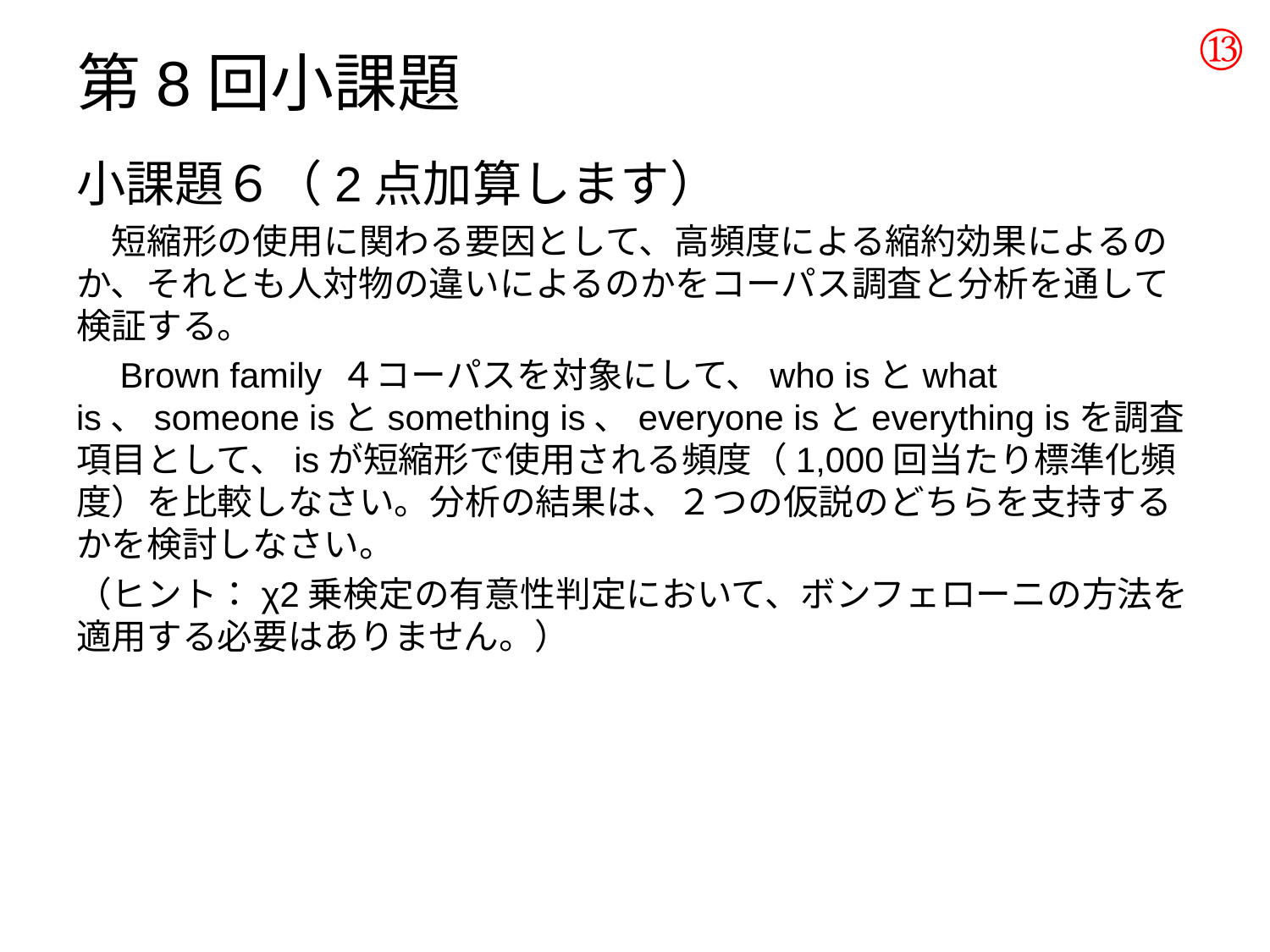

⑬
# 第8回小課題
小課題６（2点加算します）
　短縮形の使用に関わる要因として、高頻度による縮約効果によるのか、それとも人対物の違いによるのかをコーパス調査と分析を通して検証する。
　Brown family ４コーパスを対象にして、who isとwhat is、someone isとsomething is、everyone isとeverything isを調査項目として、isが短縮形で使用される頻度（1,000回当たり標準化頻度）を比較しなさい。分析の結果は、２つの仮説のどちらを支持するかを検討しなさい。
（ヒント：χ2乗検定の有意性判定において、ボンフェローニの方法を適用する必要はありません。）